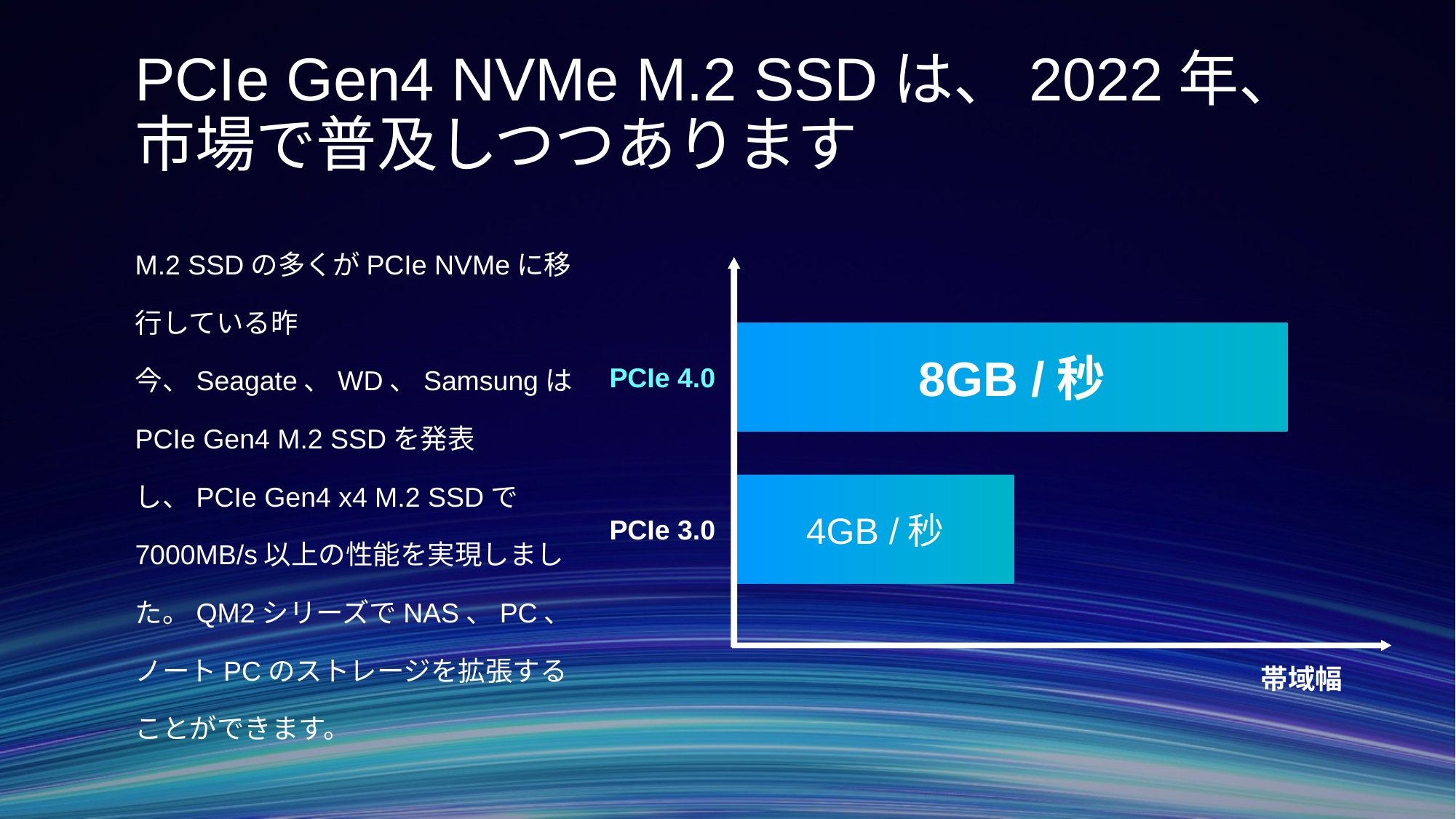

PCIe Gen4 NVMe M.2 SSDは、2022年、
市場で普及しつつあります
M.2 SSDの多くがPCIe NVMeに移行している昨今、Seagate、WD、SamsungはPCIe Gen4 M.2 SSDを発表し、PCIe Gen4 x4 M.2 SSDで7000MB/s以上の性能を実現しました。QM2シリーズでNAS、PC、ノートPCのストレージを拡張することができます。
8GB /秒
PCIe 4.0

4GB /秒

PCIe 3.0

帯域幅